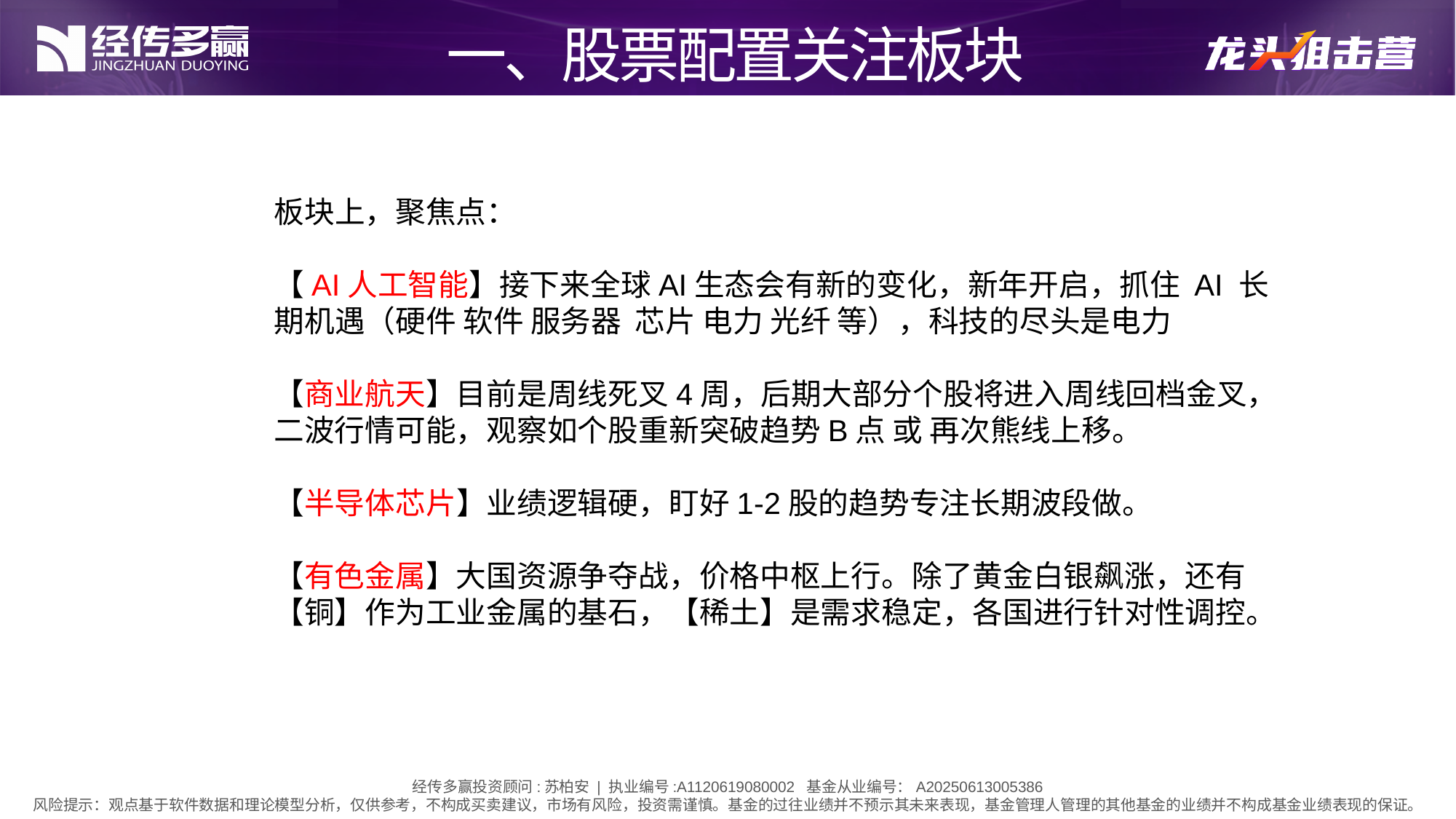

一、股票配置关注板块
板块上，聚焦点：

【AI人工智能】接下来全球AI生态会有新的变化，新年开启，抓住 AI 长期机遇（硬件 软件 服务器  芯片 电力 光纤 等），科技的尽头是电力

【商业航天】目前是周线死叉4周，后期大部分个股将进入周线回档金叉，二波行情可能，观察如个股重新突破趋势B点 或 再次熊线上移。

【半导体芯片】业绩逻辑硬，盯好1-2股的趋势专注长期波段做。

【有色金属】大国资源争夺战，价格中枢上行。除了黄金白银飙涨，还有【铜】作为工业金属的基石，【稀土】是需求稳定，各国进行针对性调控。